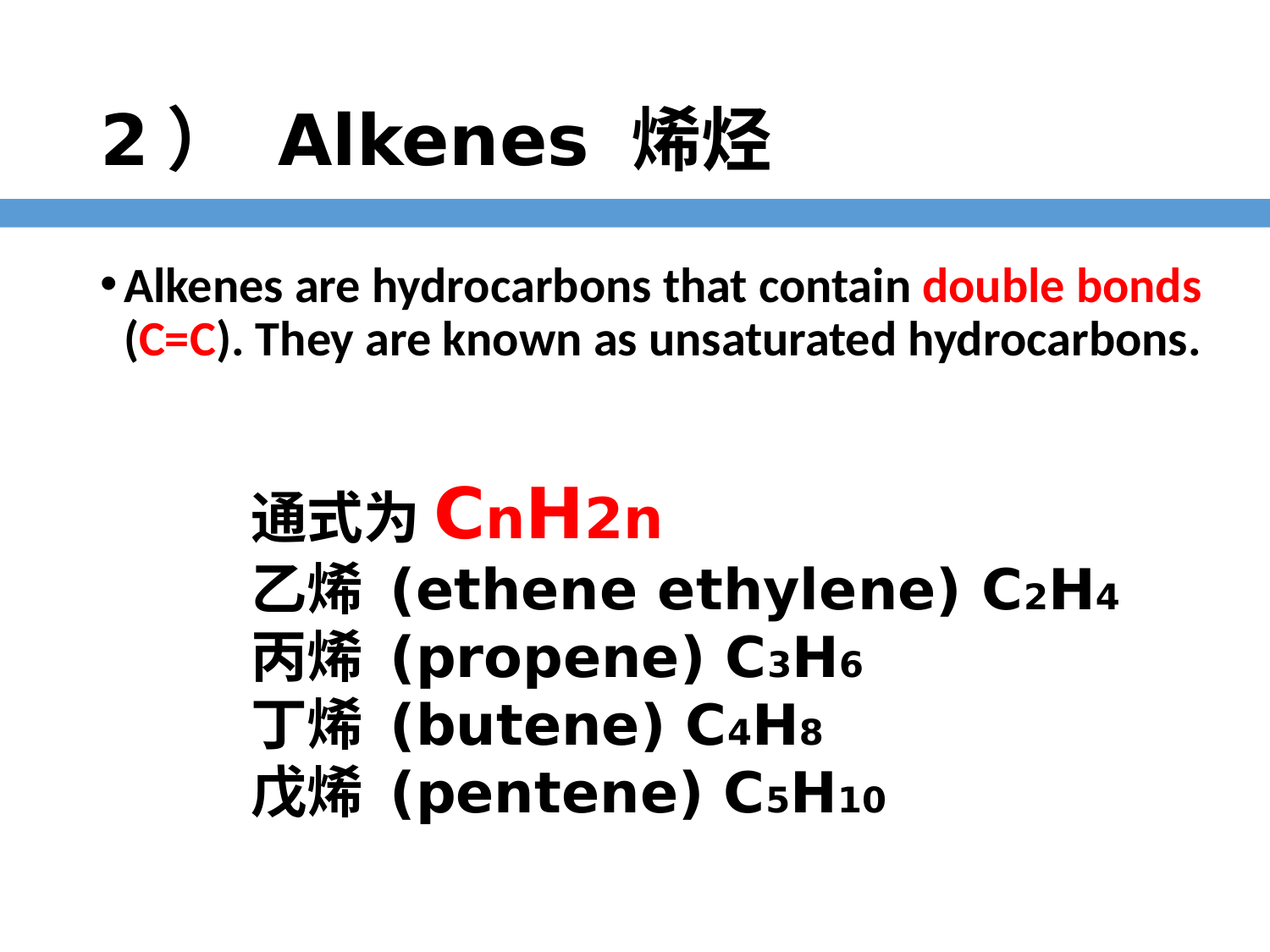

# 2） Alkenes 烯烃

Alkenes are hydrocarbons that contain double bonds (C=C). They are known as unsaturated hydrocarbons.
通式为CnH2n
乙烯 (ethene ethylene) C2H4
丙烯 (propene) C3H6
丁烯 (butene) C4H8
戊烯 (pentene) C5H10